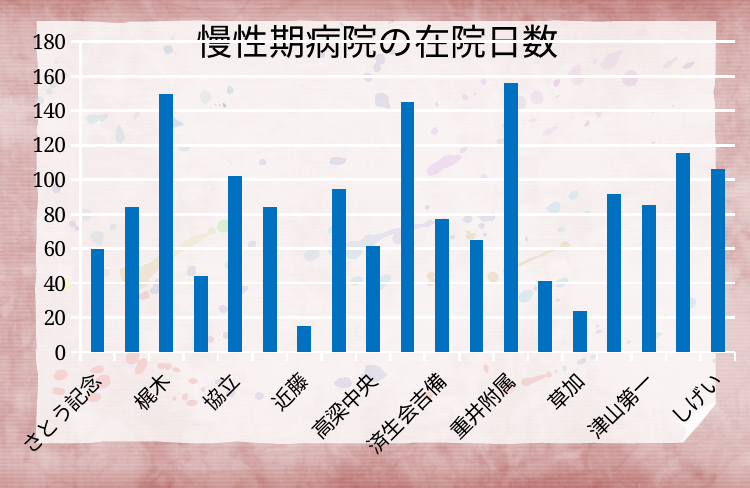

# 慢性期病院の在院日数

### Chart

| Category |  |
|---|---|
| さとう記念 | 60.1 |
| 岡リハ | 84.3 |
| 梶木 | 150.0 |
| 吉備リハ | 43.9 |
| 協立 | 102.1 |
| 玉野市民 | 84.0 |
| 近藤 | 15.3 |
| 光南 | 94.6 |
| 高梁中央 | 61.24 |
| 佐藤 | 145.0 |
| 済生会吉備 | 77.4 |
| 児中 | 64.8 |
| 重井附属 | 156.0 |
| 西大寺 | 41.0 |
| 草加 | 24.0 |
| 奉還町 | 91.5 |
| 津山第一 | 85.2 |
| 藤田 | 115.5 |
| しげい | 106.0 |